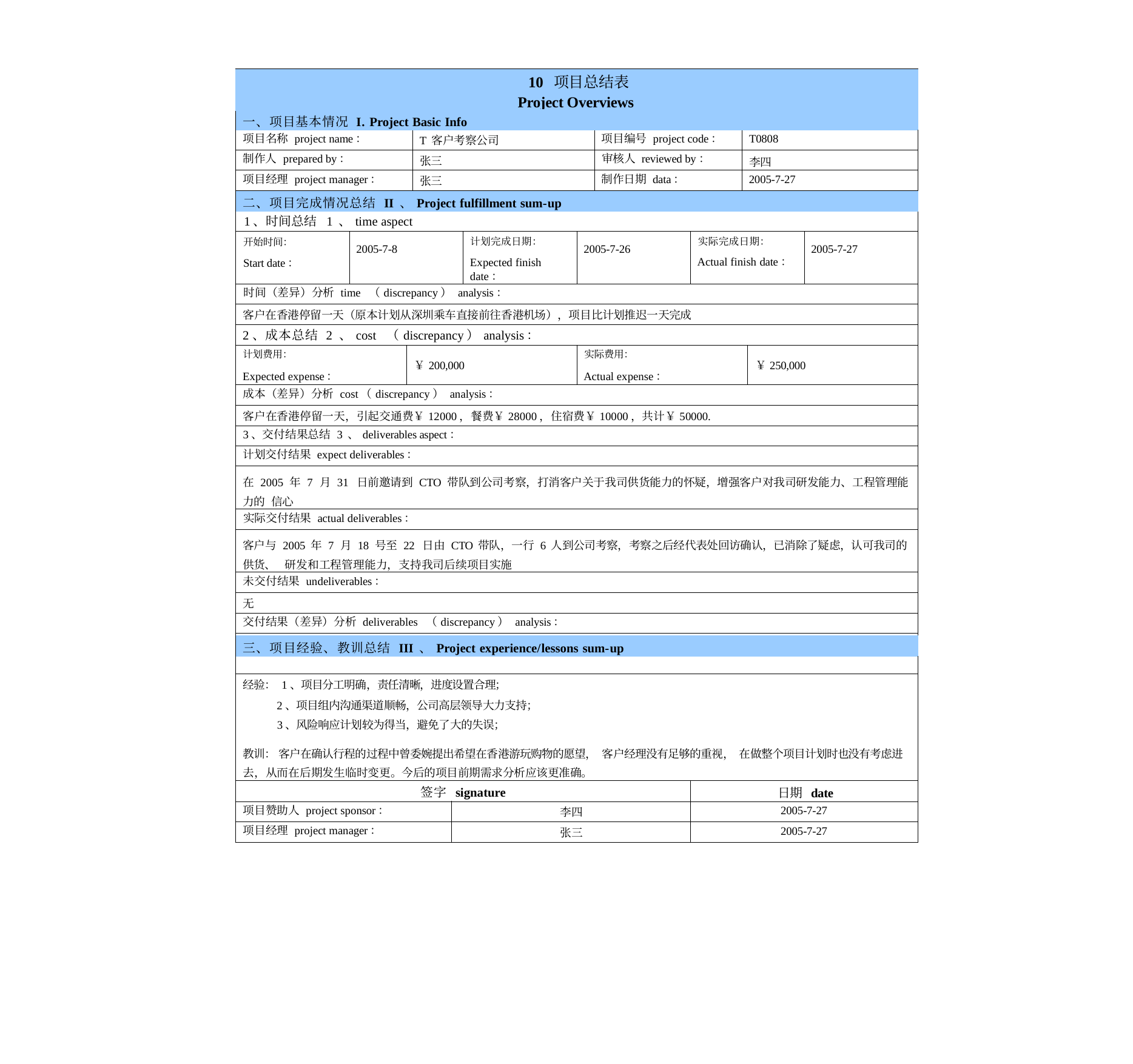

|  |  |  |  |  |  |  |  |  |  |  |  |
| --- | --- | --- | --- | --- | --- | --- | --- | --- | --- | --- | --- |
|  |  |  |  |  |  |  |  |  |  |  |  |
| 项目名称 project name： |  |  | T 客户考察公司 |  |  |  | 项目编号 project code： |  | T0808 |  |  |
| 制作人 prepared by： |  |  | 张三 |  |  |  | 审核人 reviewed by： |  | 李四 |  |  |
| 项目经理 project manager： |  |  | 张三 |  |  |  | 制作日期 data： |  | 2005-7-27 |  |  |
|  |  |  |  |  |  |  |  |  |  |  |  |
| 1、时间总结 1 、time aspect |  |  |  |  |  |  |  |  |  |  |  |
| 开始时间： Start date： | 2005-7-8 |  |  |  | 计划完成日期： Expected finish date： | 2005-7-26 |  | 实际完成日期： Actual finish date： |  |  | 2005-7-27 |
| 时间（差异）分析 time （discrepancy） analysis： |  |  |  |  |  |  |  |  |  |  |  |
| 客户在香港停留一天（原本计划从深圳乘车直接前往香港机场），项目比计划推迟一天完成 |  |  |  |  |  |  |  |  |  |  |  |
| 2、成本总结 2 、cost （discrepancy）analysis： |  |  |  |  |  |  |  |  |  |  |  |
| 计划费用： Expected expense： |  | ￥200,000 |  |  |  | 实际费用： Actual expense： |  |  |  | ￥250,000 |  |
| 成本（差异）分析 cost（discrepancy） analysis： |  |  |  |  |  |  |  |  |  |  |  |
| 客户在香港停留一天，引起交通费￥12000，餐费￥28000，住宿费￥10000，共计￥50000. |  |  |  |  |  |  |  |  |  |  |  |
| 3、交付结果总结 3 、deliverables aspect： |  |  |  |  |  |  |  |  |  |  |  |
| 计划交付结果 expect deliverables： |  |  |  |  |  |  |  |  |  |  |  |
| 在 2005 年 7 月 31 日前邀请到 CTO 带队到公司考察，打消客户关于我司供货能力的怀疑，增强客户对我司研发能力、工程管理能力的 信心 |  |  |  |  |  |  |  |  |  |  |  |
| 实际交付结果 actual deliverables： |  |  |  |  |  |  |  |  |  |  |  |
| 客户与 2005 年 7 月 18 号至 22 日由 CTO 带队，一行 6 人到公司考察，考察之后经代表处回访确认，已消除了疑虑，认可我司的供货、 研发和工程管理能力，支持我司后续项目实施 |  |  |  |  |  |  |  |  |  |  |  |
| 未交付结果 undeliverables： |  |  |  |  |  |  |  |  |  |  |  |
| 无 |  |  |  |  |  |  |  |  |  |  |  |
| 交付结果（差异）分析 deliverables （discrepancy） analysis： |  |  |  |  |  |  |  |  |  |  |  |
| 不涉及 |  |  |  |  |  |  |  |  |  |  |  |
|  |  |  |  |  |  |  |  |  |  |  |  |
| 经验： 1、项目分工明确，责任清晰，进度设置合理； 2、项目组内沟通渠道顺畅，公司高层领导大力支持； 3、风险响应计划较为得当，避免了大的失误； 教训： 客户在确认行程的过程中曾委婉提出希望在香港游玩购物的愿望， 客户经理没有足够的重视， 在做整个项目计划时也没有考虑进 去，从而在后期发生临时变更。今后的项目前期需求分析应该更准确。 |  |  |  |  |  |  |  |  |  |  |  |
| 签字 signature |  |  |  |  |  |  |  | 日期 date |  |  |  |
| 项目赞助人 project sponsor： |  |  |  | 李四 |  |  |  | 2005-7-27 |  |  |  |
| 项目经理 project manager： |  |  |  | 张三 |  |  |  | 2005-7-27 |  |  |  |
| 10 项目总结表 Project Overviews |
| --- |
| 一、项目基本情况 I. Project Basic Info |
| --- |
| 二、项目完成情况总结 II 、Project fulfillment sum-up |
| --- |
| 三、项目经验、教训总结 III 、Project experience/lessons sum-up |
| --- |